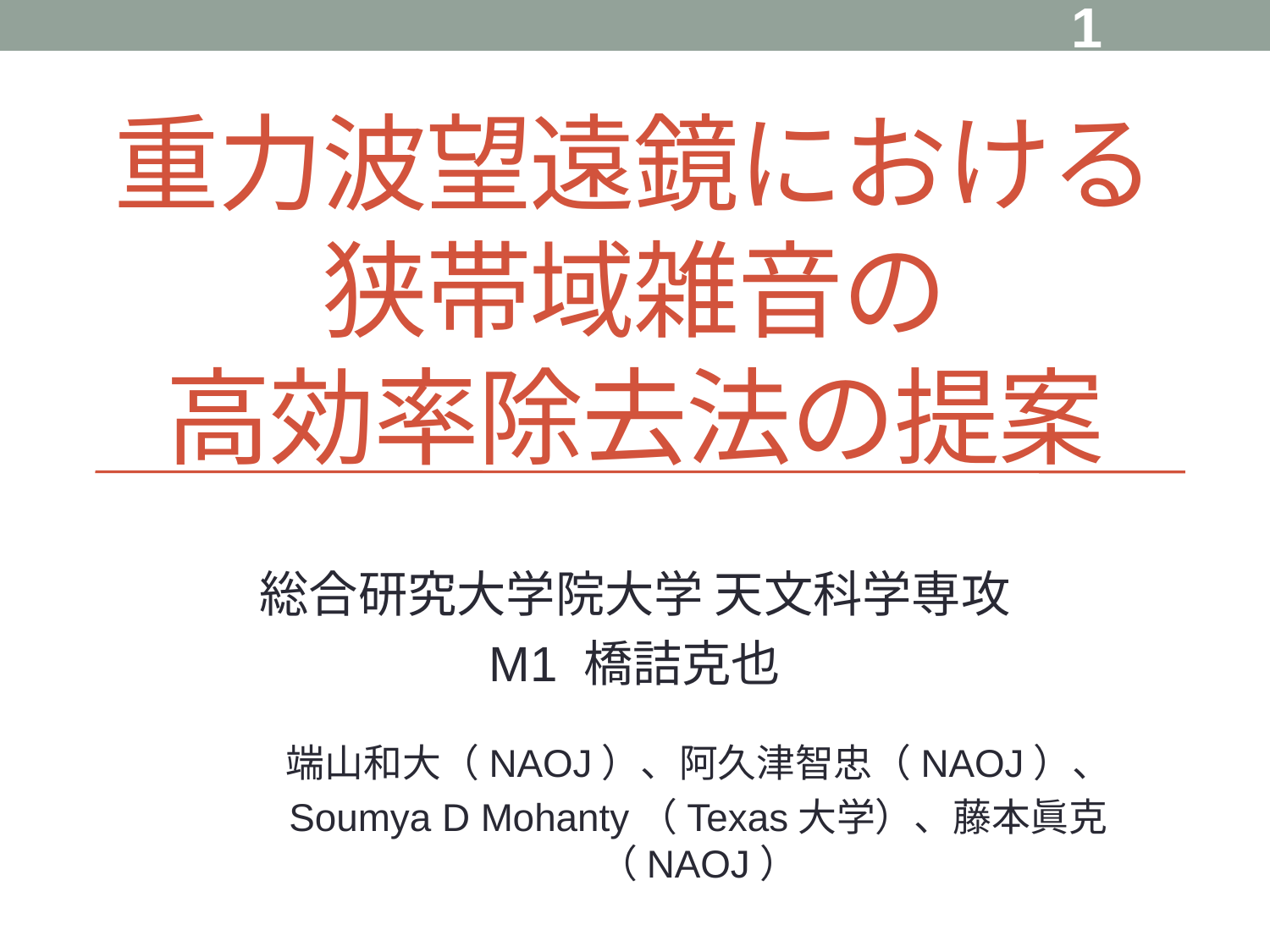

1
# 重力波望遠鏡における 狭帯域雑音の 高効率除去法の提案
総合研究大学院大学 天文科学専攻
M1 橋詰克也

端山和大（NAOJ）、阿久津智忠（NAOJ）、
Soumya D Mohanty（Texas大学）、藤本眞克（NAOJ）